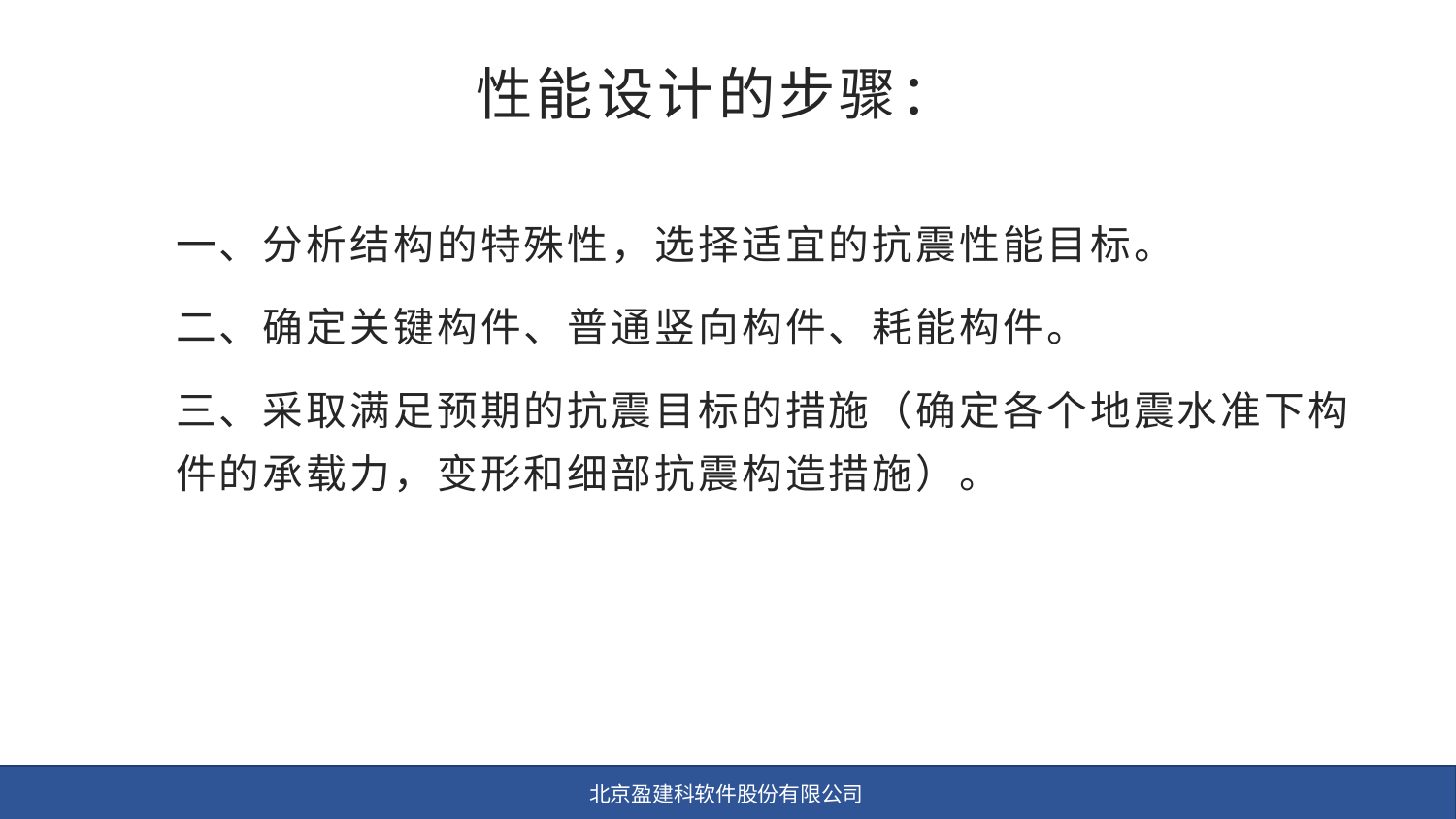

# 性能设计的步骤：
一、分析结构的特殊性，选择适宜的抗震性能目标。
二、确定关键构件、普通竖向构件、耗能构件。
三、采取满足预期的抗震目标的措施（确定各个地震水准下构件的承载力，变形和细部抗震构造措施）。
7